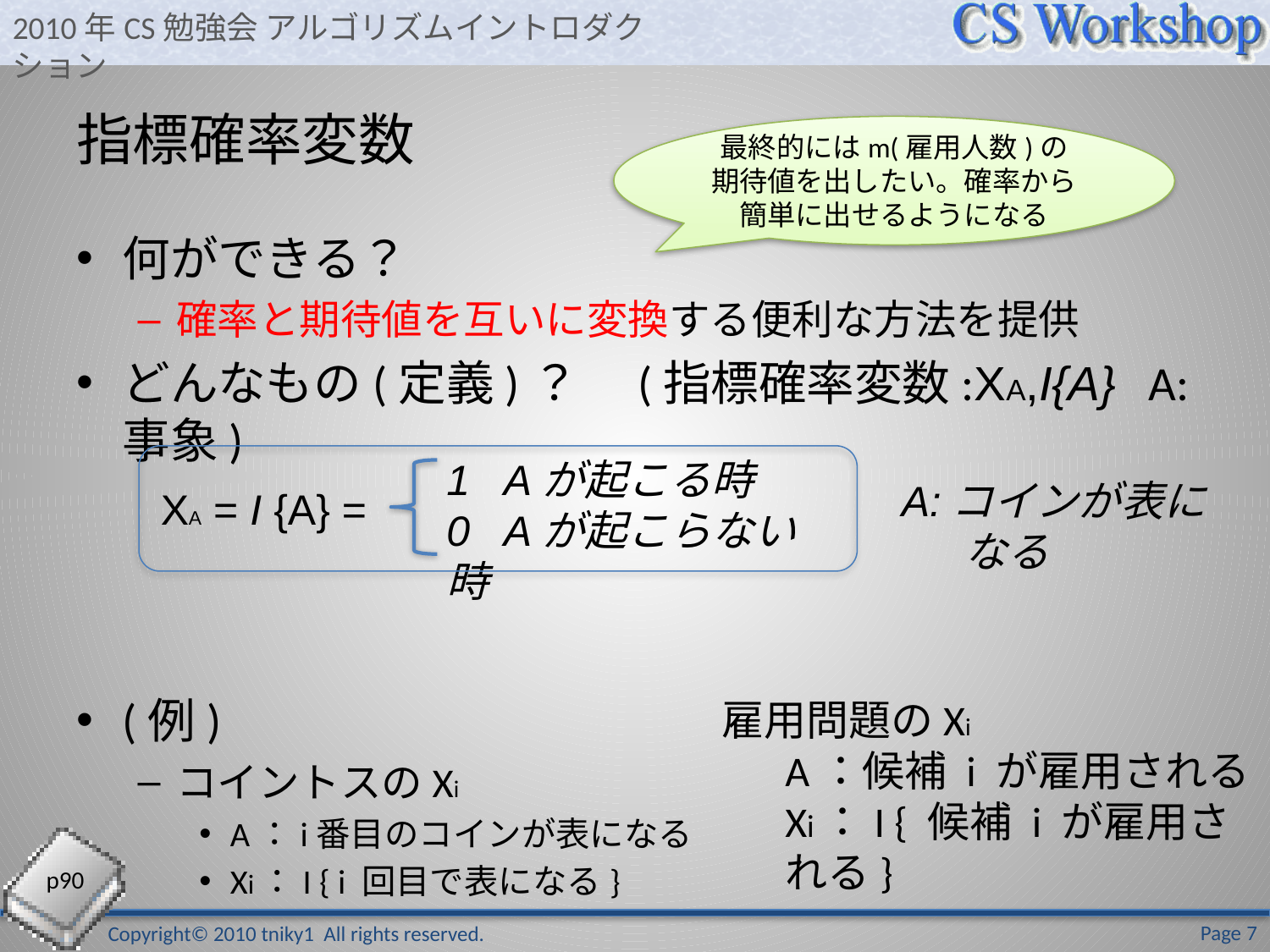

# 指標確率変数
最終的にはm(雇用人数)の期待値を出したい。確率から簡単に出せるようになる
何ができる？
確率と期待値を互いに変換する便利な方法を提供
どんなもの(定義)？　(指標確率変数:XA,I{A}   A:事象)

(例)
コイントスのXi
A：i番目のコインが表になる
Xi：I { i 回目で表になる}

1   Aが起こる時
0   Aが起こらない時

A:コインが表になる

XA = I {A} =
雇用問題のXi
A：候補 i が雇用される
Xi：I { 候補 i が雇用される}
p90